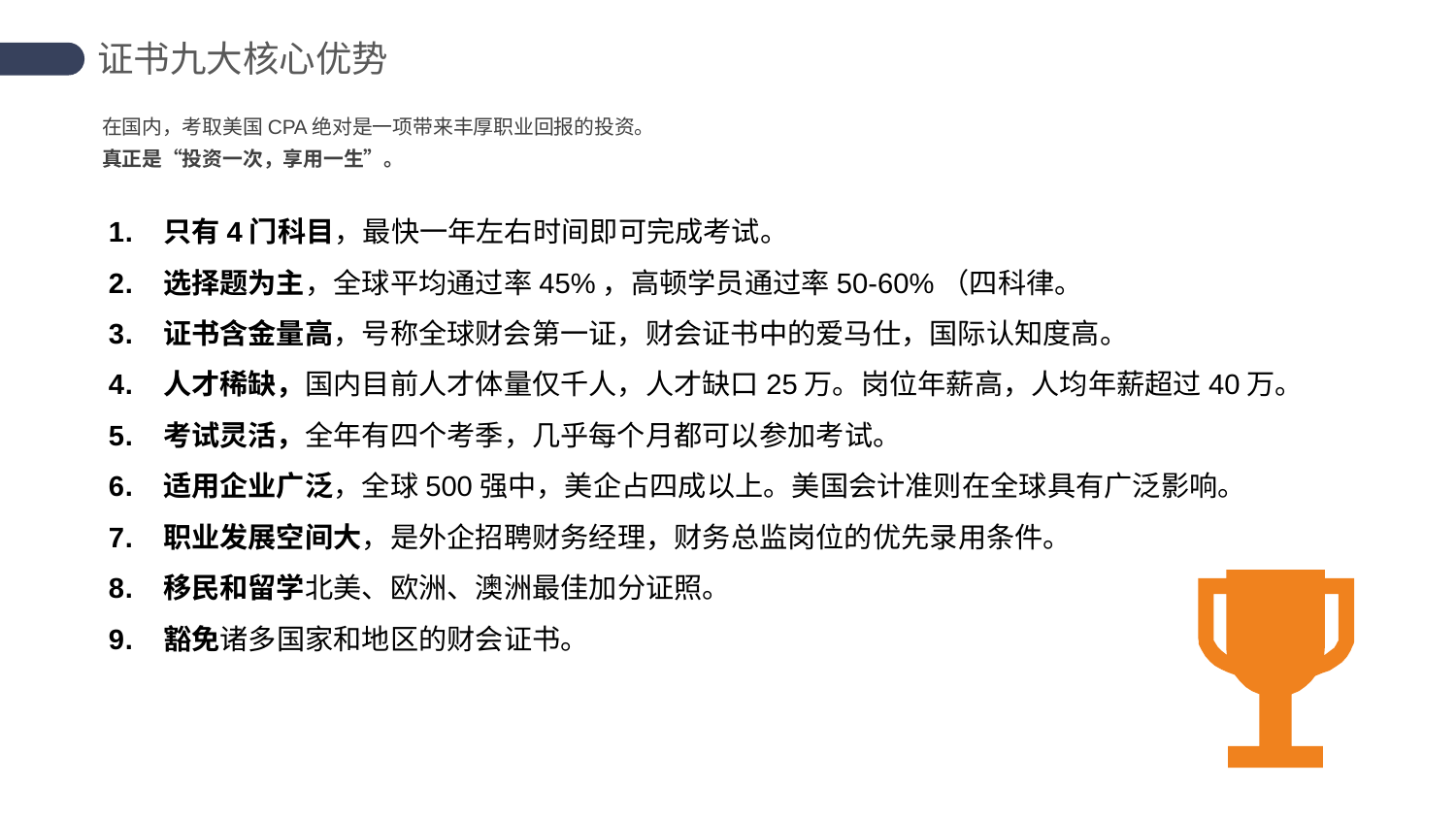

证书九大核心优势

在国内，考取美国CPA绝对是一项带来丰厚职业回报的投资。
真正是“投资一次，享用一生”。
只有4门科目，最快一年左右时间即可完成考试。
选择题为主，全球平均通过率45%，高顿学员通过率50-60%（四科律。
证书含金量高，号称全球财会第一证，财会证书中的爱马仕，国际认知度高。
人才稀缺，国内目前人才体量仅千人，人才缺口25万。岗位年薪高，人均年薪超过40万。
考试灵活，全年有四个考季，几乎每个月都可以参加考试。
适用企业广泛，全球500强中，美企占四成以上。美国会计准则在全球具有广泛影响。
职业发展空间大，是外企招聘财务经理，财务总监岗位的优先录用条件。
移民和留学北美、欧洲、澳洲最佳加分证照。
豁免诸多国家和地区的财会证书。